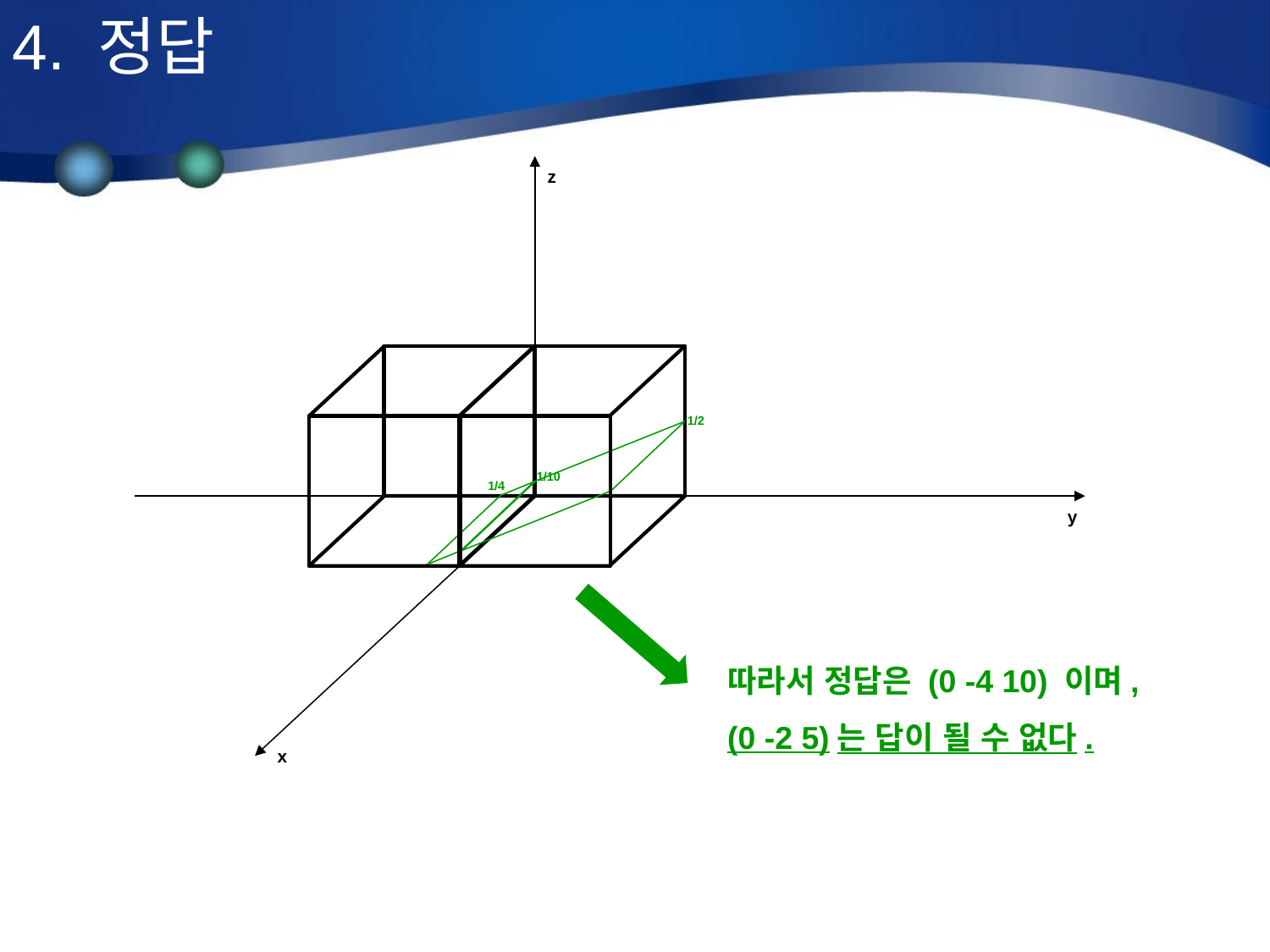

4. 정답
z

1/2

1/10
1/4

y

따라서 정답은 (0 -4 10) 이며,
(0 -2 5)는 답이 될 수 없다.
x